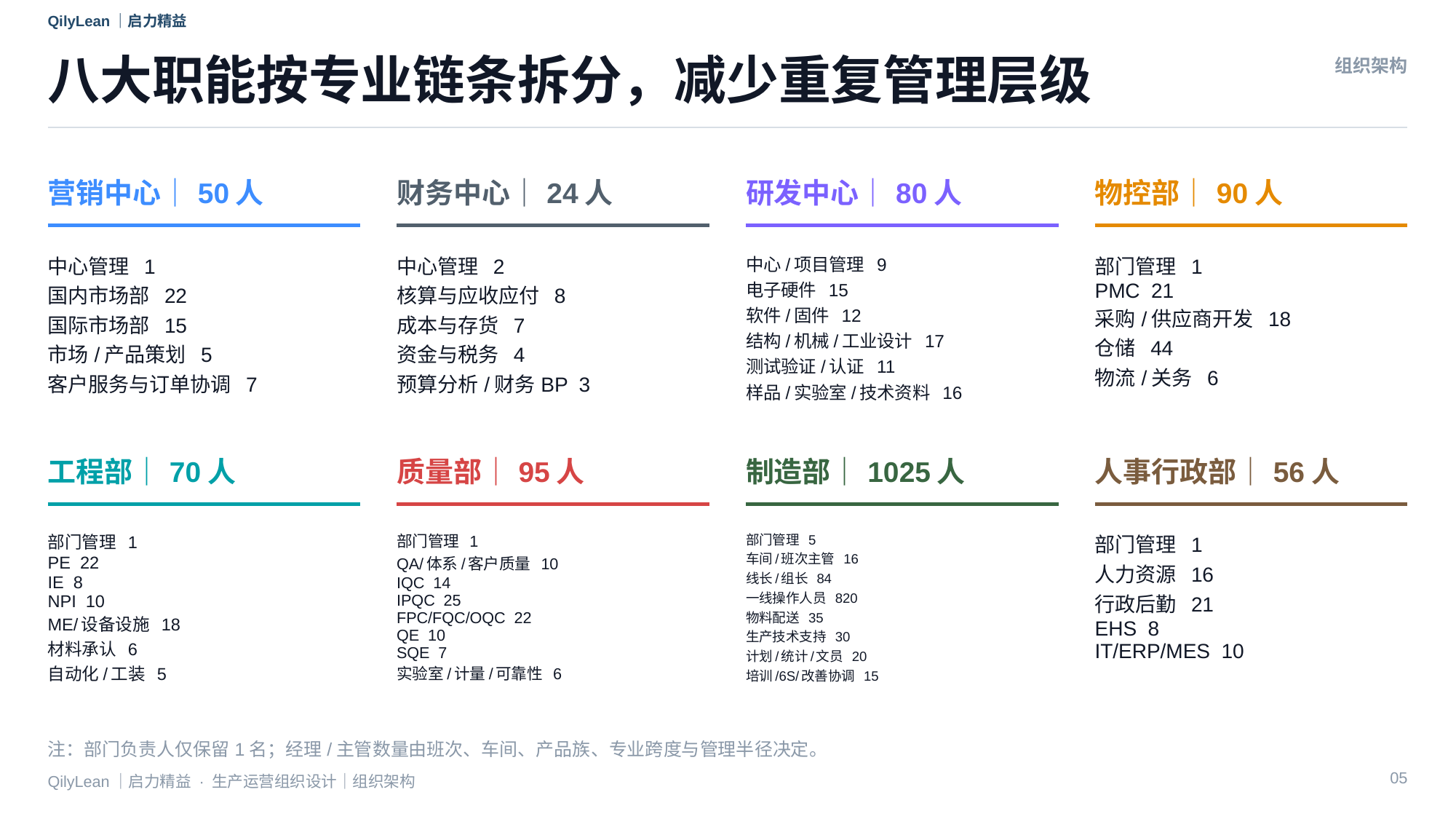

QilyLean｜启力精益
八大职能按专业链条拆分，减少重复管理层级
组织架构
营销中心｜50人
财务中心｜24人
研发中心｜80人
物控部｜90人
中心管理  1
国内市场部  22
国际市场部  15
市场/产品策划  5
客户服务与订单协调  7
中心管理  2
核算与应收应付  8
成本与存货  7
资金与税务  4
预算分析/财务BP  3
中心/项目管理  9
电子硬件  15
软件/固件  12
结构/机械/工业设计  17
测试验证/认证  11
样品/实验室/技术资料  16
部门管理  1
PMC  21
采购/供应商开发  18
仓储  44
物流/关务  6
工程部｜70人
质量部｜95人
制造部｜1025人
人事行政部｜56人
部门管理  1
PE  22
IE  8
NPI  10
ME/设备设施  18
材料承认  6
自动化/工装  5
部门管理  1
QA/体系/客户质量  10
IQC  14
IPQC  25
FPC/FQC/OQC  22
QE  10
SQE  7
实验室/计量/可靠性  6
部门管理  5
车间/班次主管  16
线长/组长  84
一线操作人员  820
物料配送  35
生产技术支持  30
计划/统计/文员  20
培训/6S/改善协调  15
部门管理  1
人力资源  16
行政后勤  21
EHS  8
IT/ERP/MES  10
注：部门负责人仅保留1名；经理/主管数量由班次、车间、产品族、专业跨度与管理半径决定。
QilyLean｜启力精益 · 生产运营组织设计｜组织架构
05